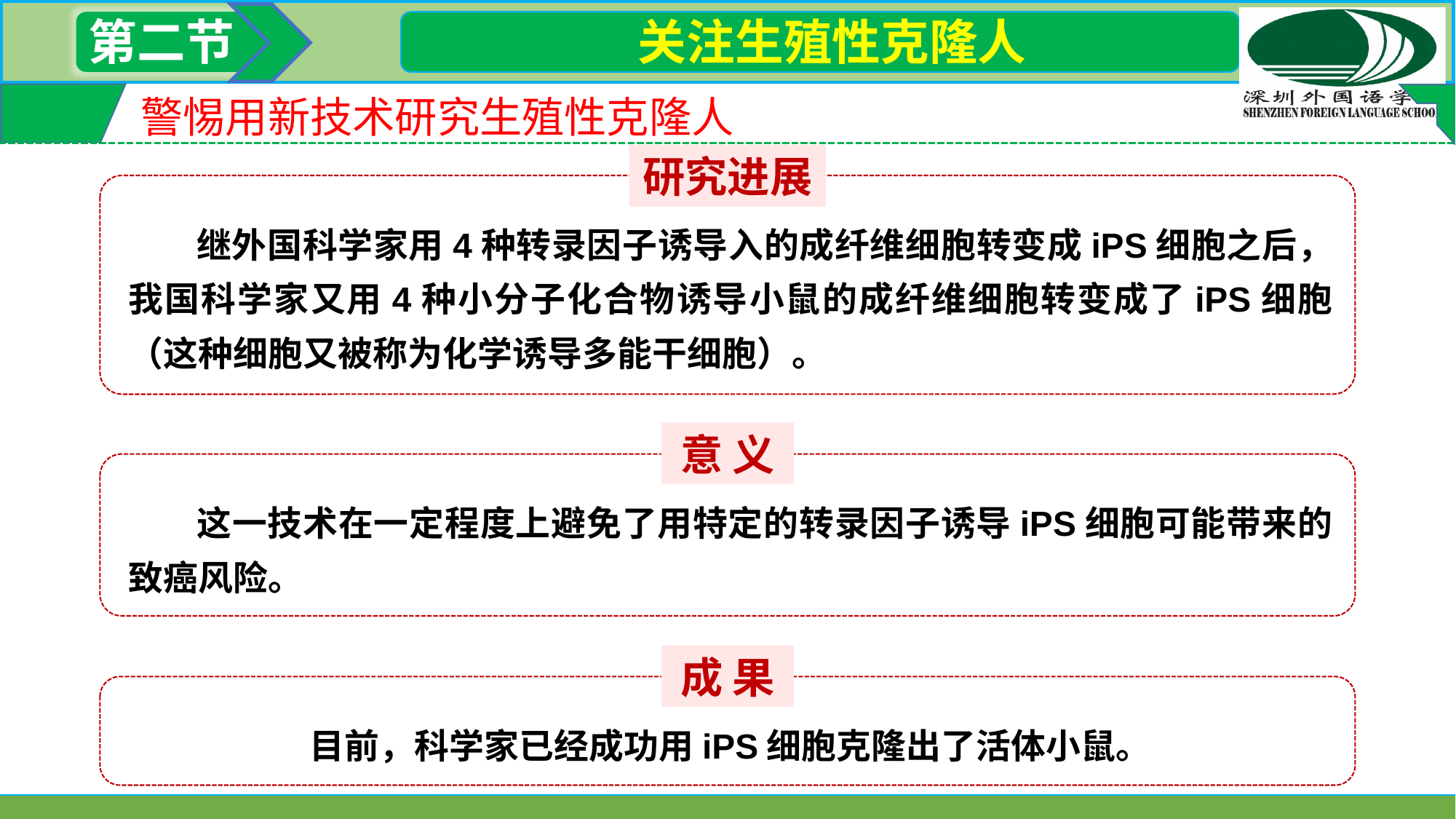

第二节
     关注生殖性克隆人

警惕用新技术研究生殖性克隆人

研究进展

       继外国科学家用4种转录因子诱导入的成纤维细胞转变成iPS细胞之后，我国科学家又用4种小分子化合物诱导小鼠的成纤维细胞转变成了iPS细胞（这种细胞又被称为化学诱导多能干细胞）。
意 义

       这一技术在一定程度上避免了用特定的转录因子诱导iPS细胞可能带来的致癌风险。
成 果

目前，科学家已经成功用iPS细胞克隆出了活体小鼠。